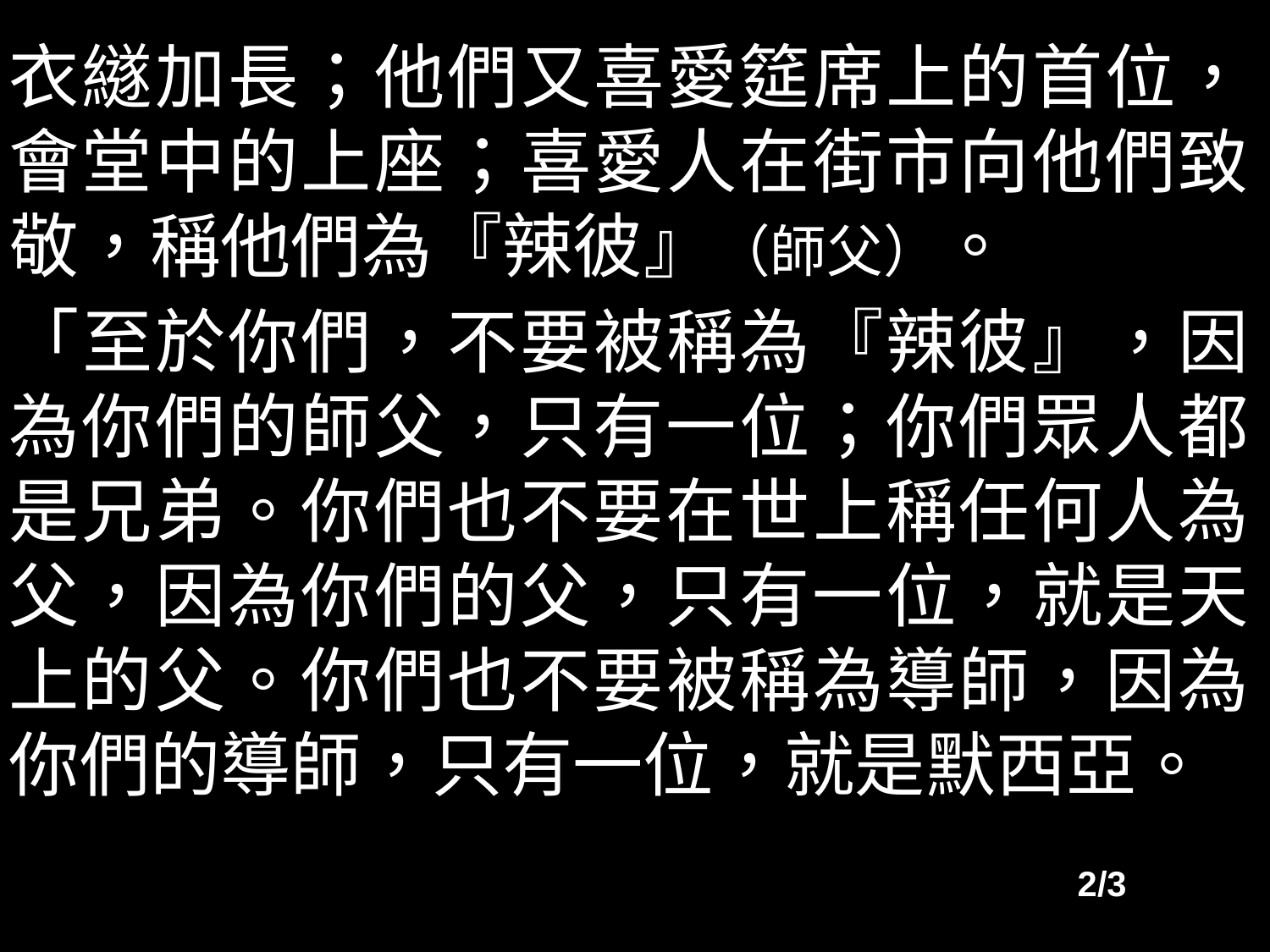

衣繸加長；他們又喜愛筵席上的首位，會堂中的上座；喜愛人在街市向他們致敬，稱他們為『辣彼』（師父）。
「至於你們，不要被稱為『辣彼』，因為你們的師父，只有一位；你們眾人都是兄弟。你們也不要在世上稱任何人為父，因為你們的父，只有一位，就是天上的父。你們也不要被稱為導師，因為你們的導師，只有一位，就是默西亞。

2/3